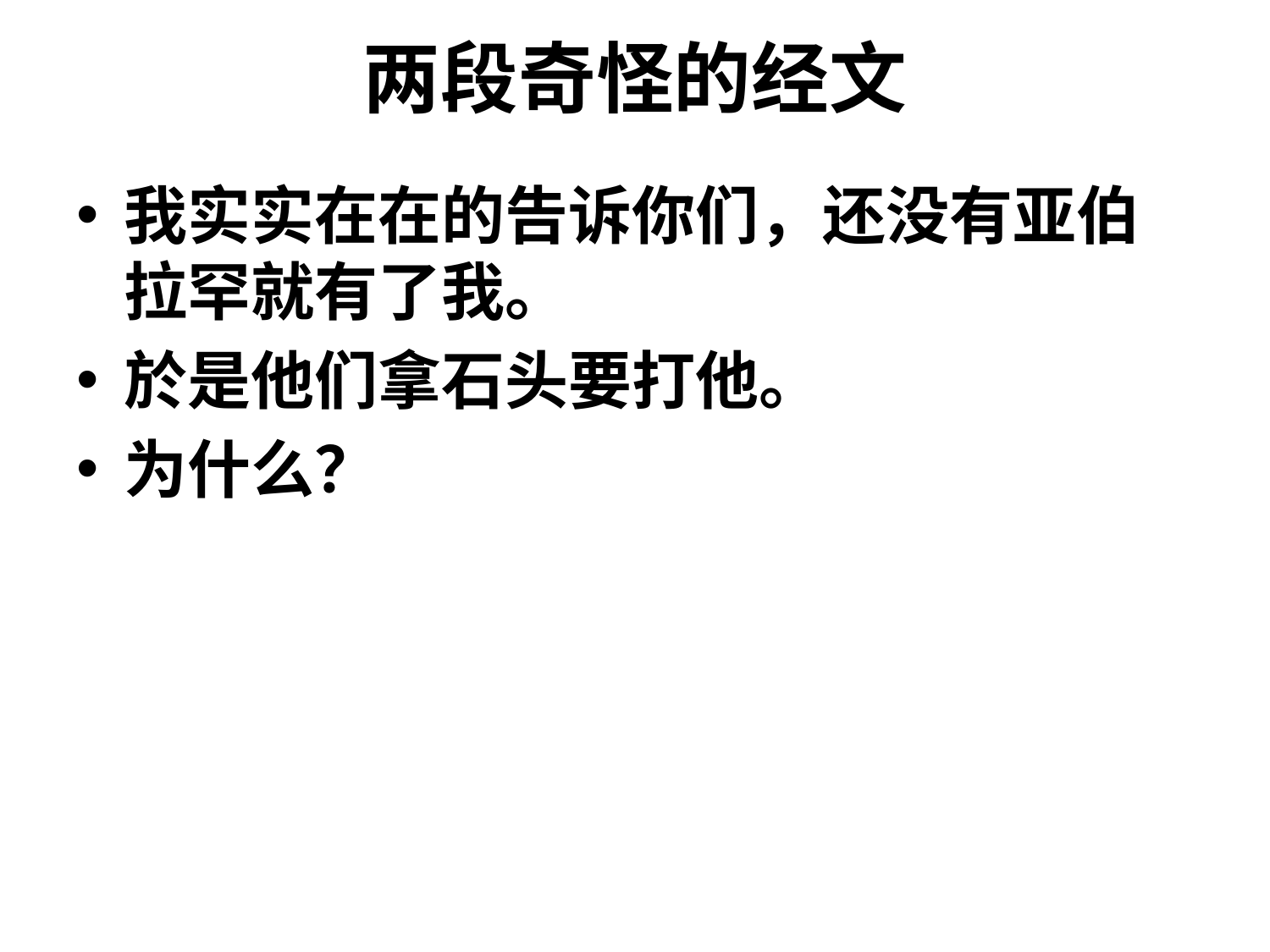

# 两段奇怪的经文
我实实在在的告诉你们，还没有亚伯拉罕就有了我。
於是他们拿石头要打他。
为什么？